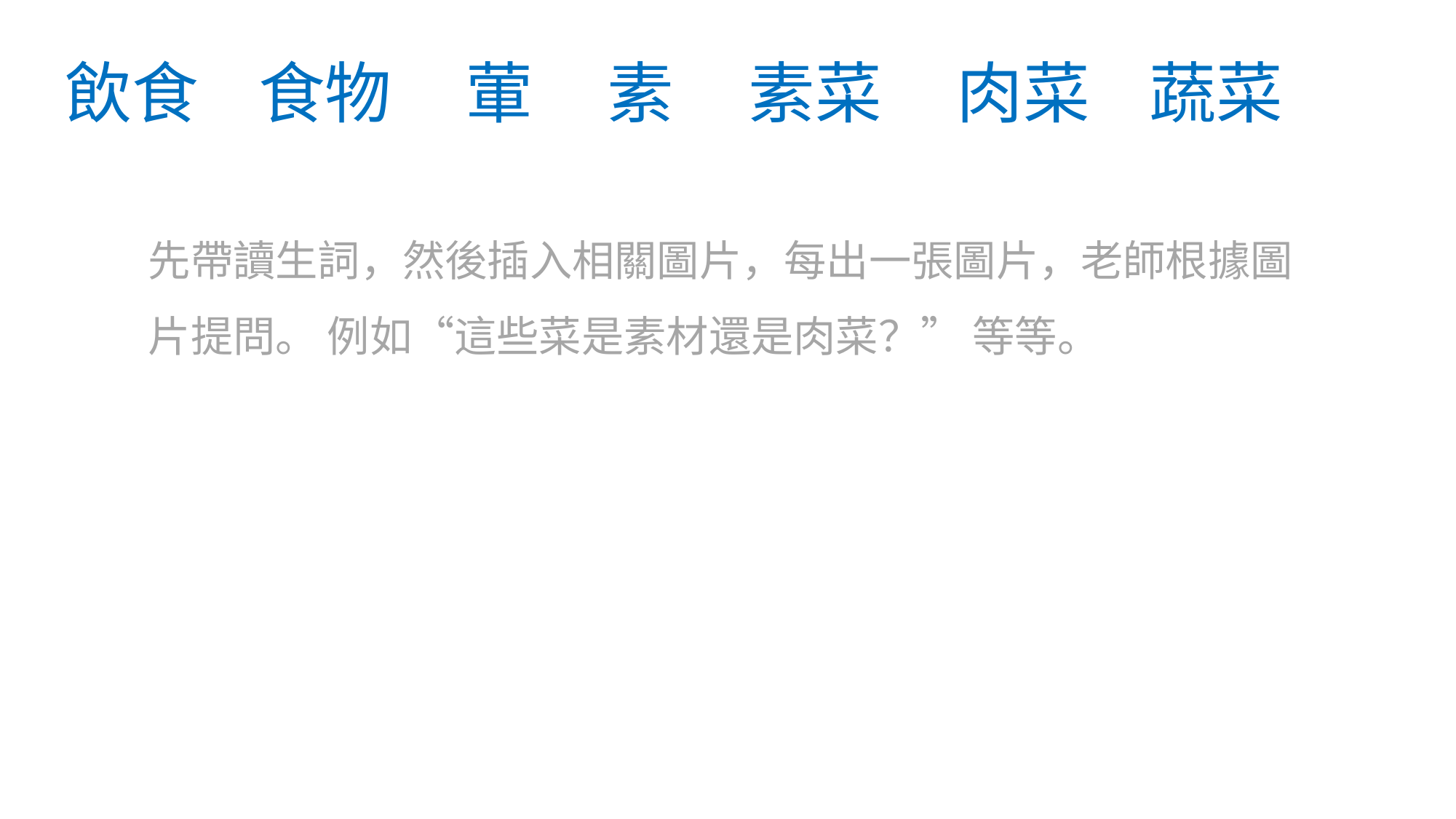

# 飲食    食物     葷     素     素菜     肉菜    蔬菜
先帶讀生詞，然後插入相關圖片，每出一張圖片，老師根據圖片提問。 例如“這些菜是素材還是肉菜？” 等等。